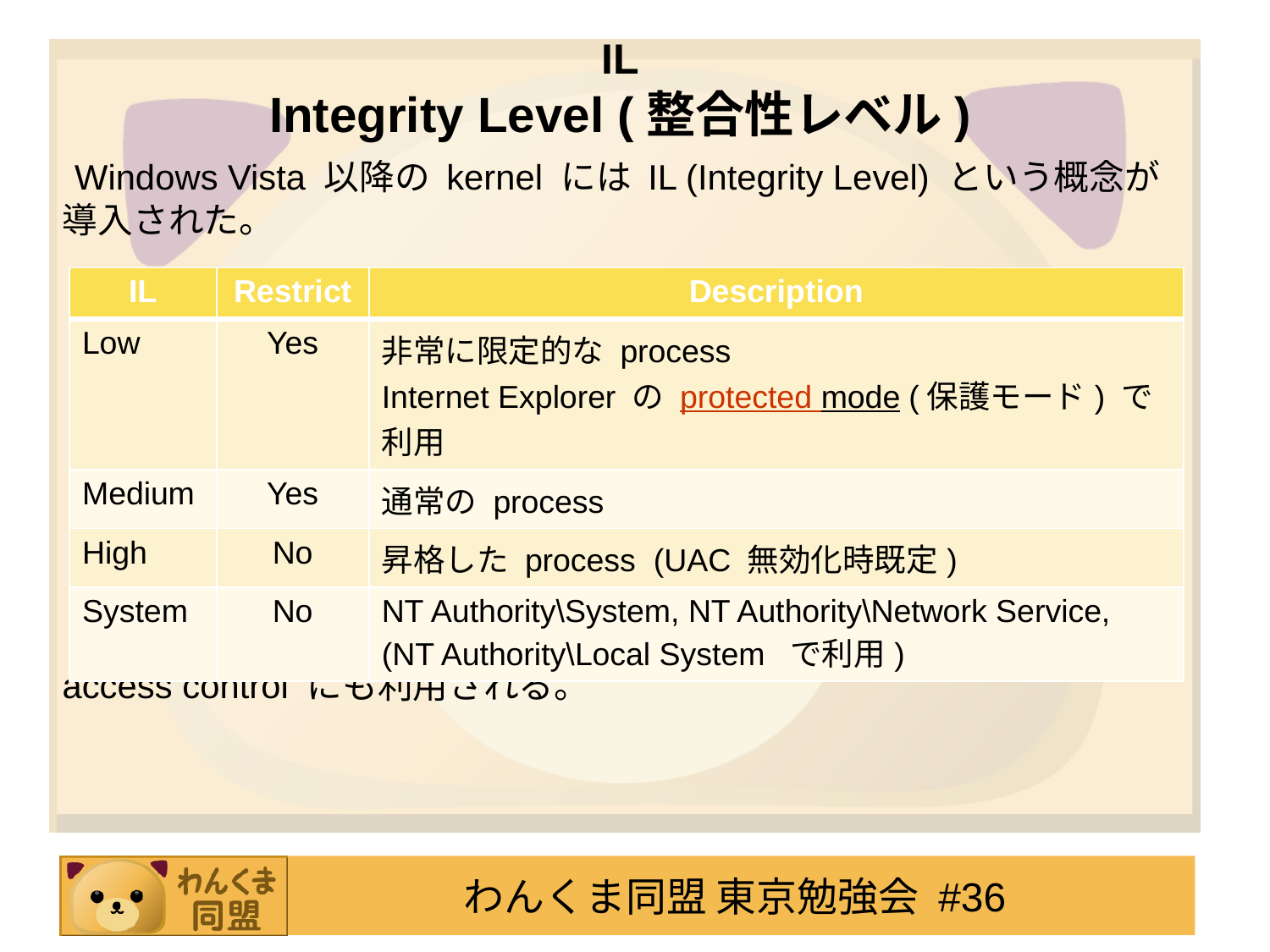

# IL Integrity Level (整合性レベル)
Windows Vista 以降の kernel には IL (Integrity Level) という概念が導入された。
| IL | Restrict | Description |
| --- | --- | --- |
| Low | Yes | 非常に限定的な process Internet Explorer の protected mode (保護モード) で利用 |
| Medium | Yes | 通常の process |
| High | No | 昇格した process (UAC 無効化時既定) |
| System | No | NT Authority\System, NT Authority\Network Service, (NT Authority\Local System で利用) |
IL は昇格状態を表すとともに、旧来の access control とは別の access control にも利用される。